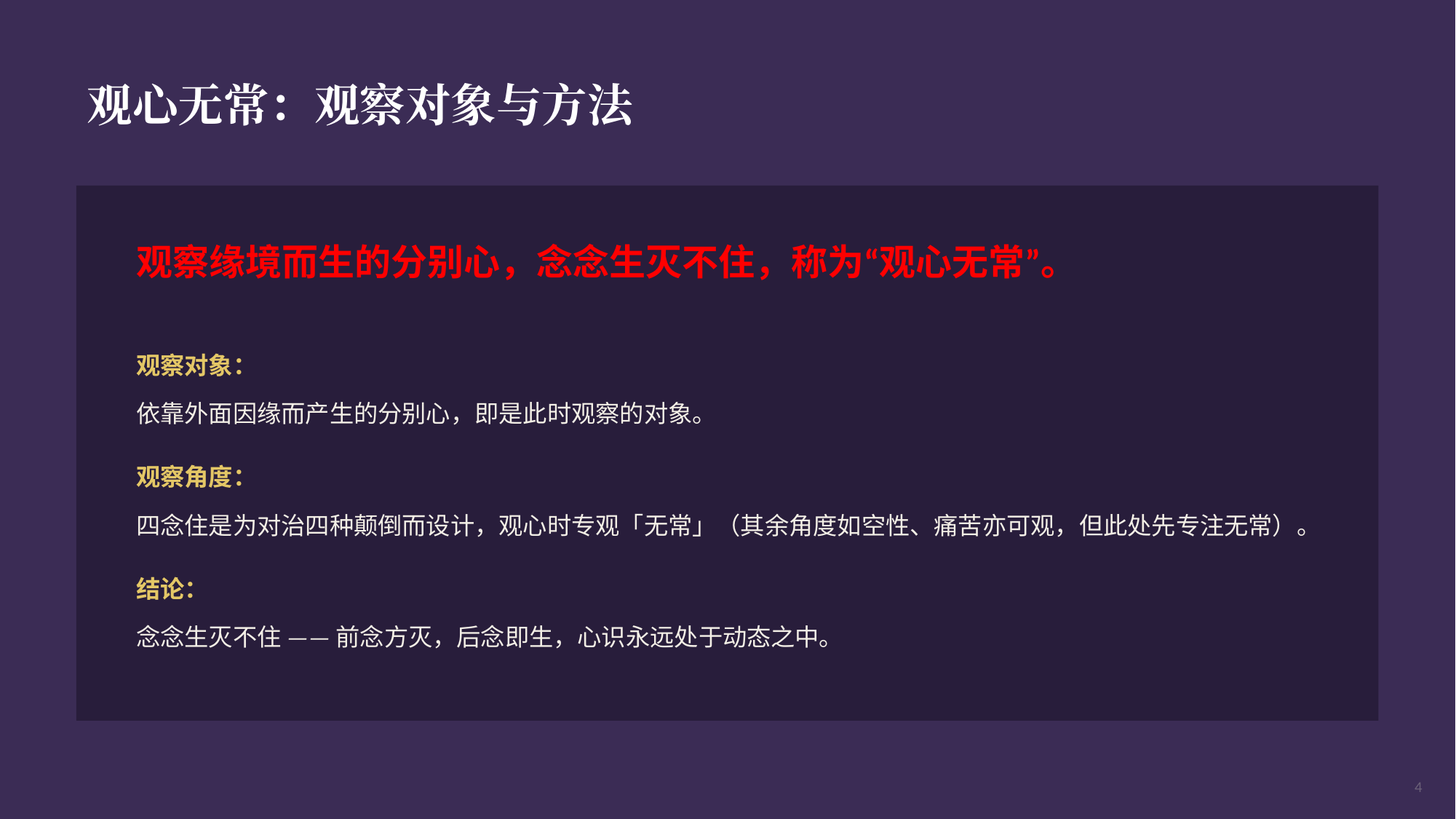

观心无常：观察对象与方法

观察缘境而生的分别心，念念生灭不住，称为“观心无常”。

观察对象：
依靠外面因缘而产生的分别心，即是此时观察的对象。
观察角度：
四念住是为对治四种颠倒而设计，观心时专观「无常」（其余角度如空性、痛苦亦可观，但此处先专注无常）。
结论：
念念生灭不住 —— 前念方灭，后念即生，心识永远处于动态之中。
4